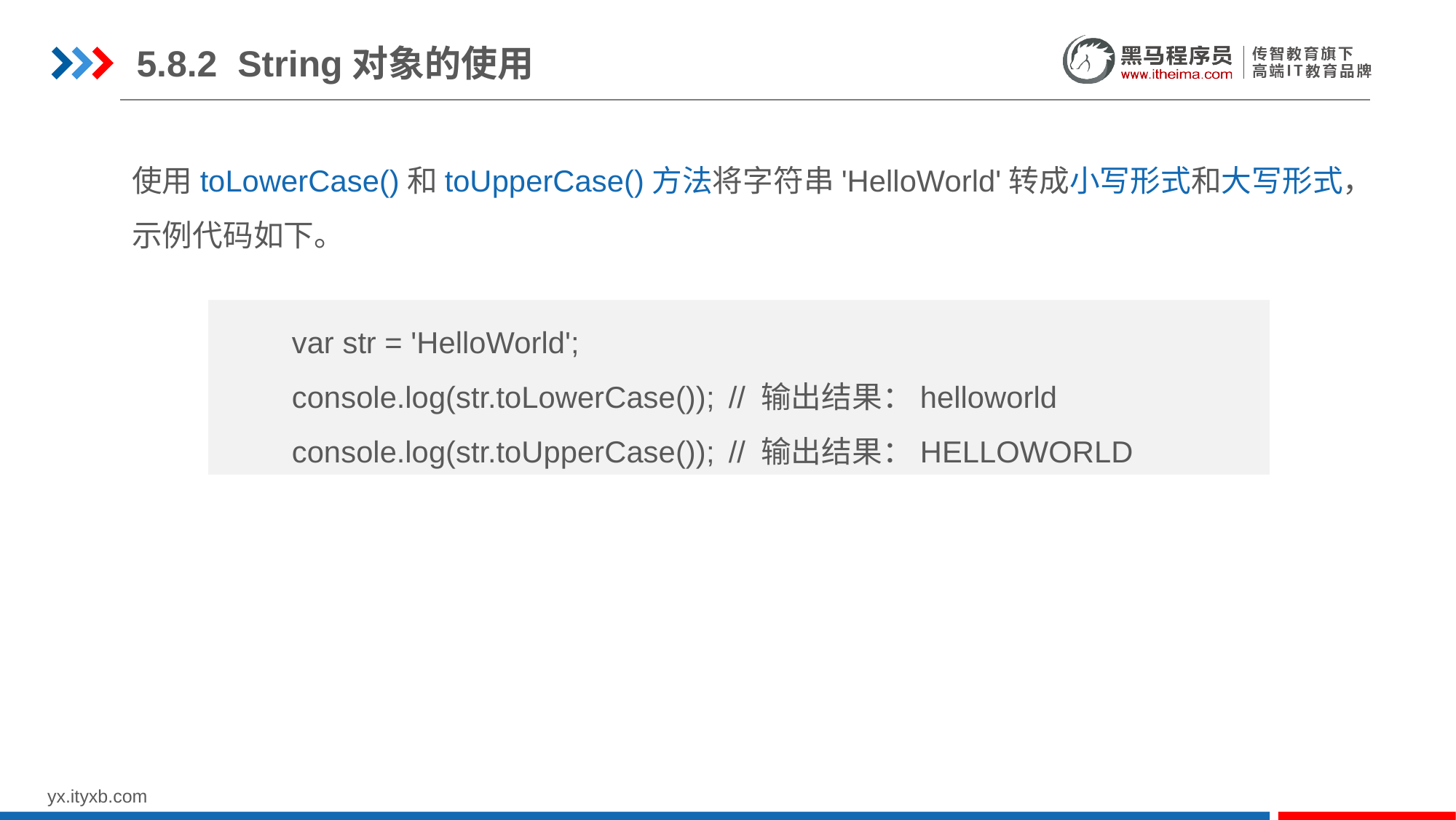

5.8.2  String对象的使用
使用toLowerCase()和toUpperCase()方法将字符串'HelloWorld'转成小写形式和大写形式，示例代码如下。
var str = 'HelloWorld';
console.log(str.toLowerCase());	// 输出结果：helloworld
console.log(str.toUpperCase());	// 输出结果：HELLOWORLD